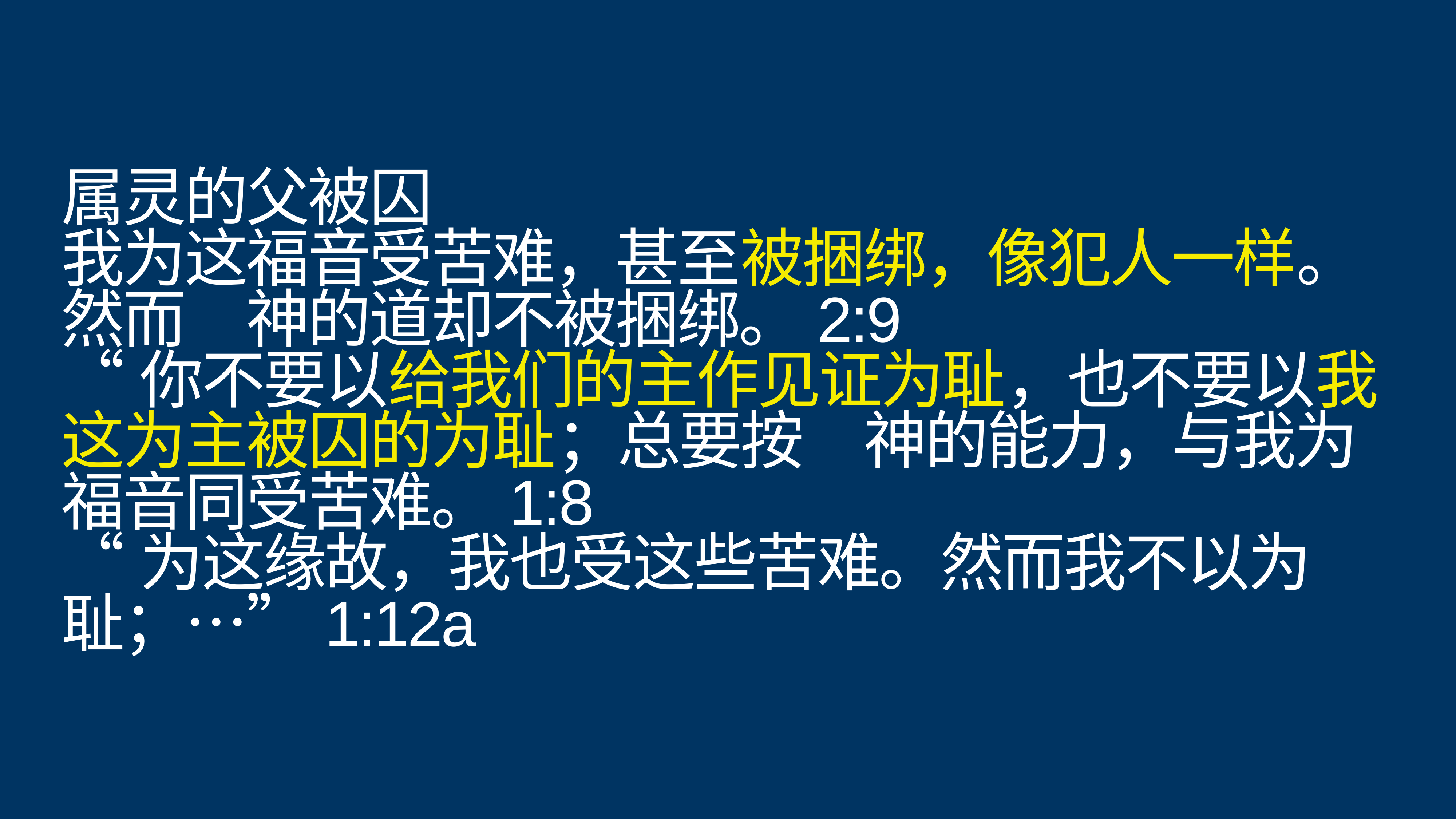

# 属灵的父被囚
我为这福音受苦难，甚至被捆绑，像犯人一样。然而　神的道却不被捆绑。2:9
“你不要以给我们的主作见证为耻，也不要以我这为主被囚的为耻；总要按　神的能力，与我为福音同受苦难。1:8
“为这缘故，我也受这些苦难。然而我不以为耻；…”1:12a